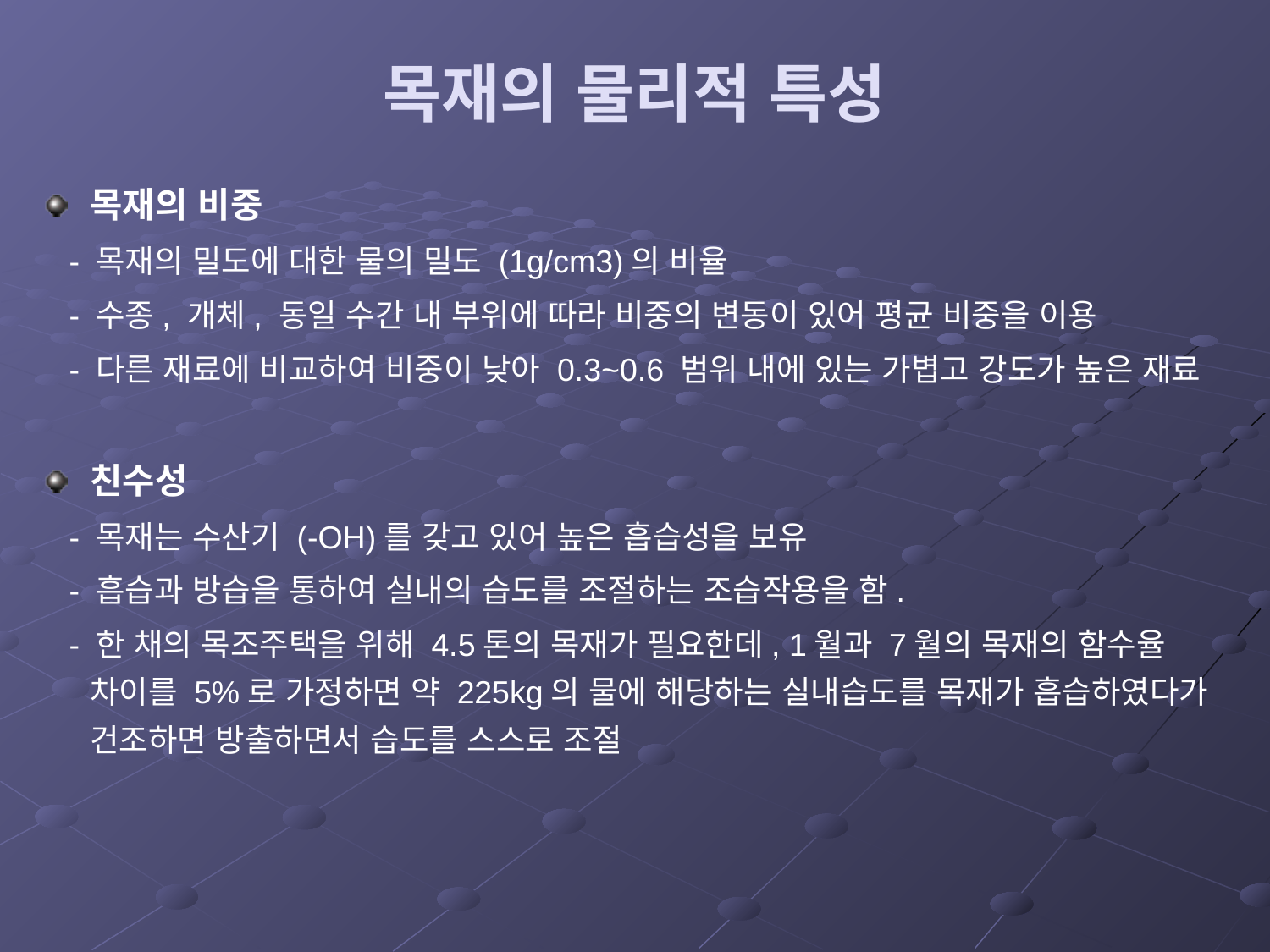

# 목재의 물리적 특성
목재의 비중
   - 목재의 밀도에 대한 물의 밀도 (1g/cm3)의 비율
   - 수종, 개체, 동일 수간 내 부위에 따라 비중의 변동이 있어 평균 비중을 이용
   - 다른 재료에 비교하여 비중이 낮아 0.3~0.6 범위 내에 있는 가볍고 강도가 높은 재료

친수성
   - 목재는 수산기 (-OH)를 갖고 있어 높은 흡습성을 보유
   - 흡습과 방습을 통하여 실내의 습도를 조절하는 조습작용을 함.
   - 한 채의 목조주택을 위해 4.5톤의 목재가 필요한데, 1월과 7월의 목재의 함수율 차이를 5%로 가정하면 약 225kg의 물에 해당하는 실내습도를 목재가 흡습하였다가 건조하면 방출하면서 습도를 스스로 조절